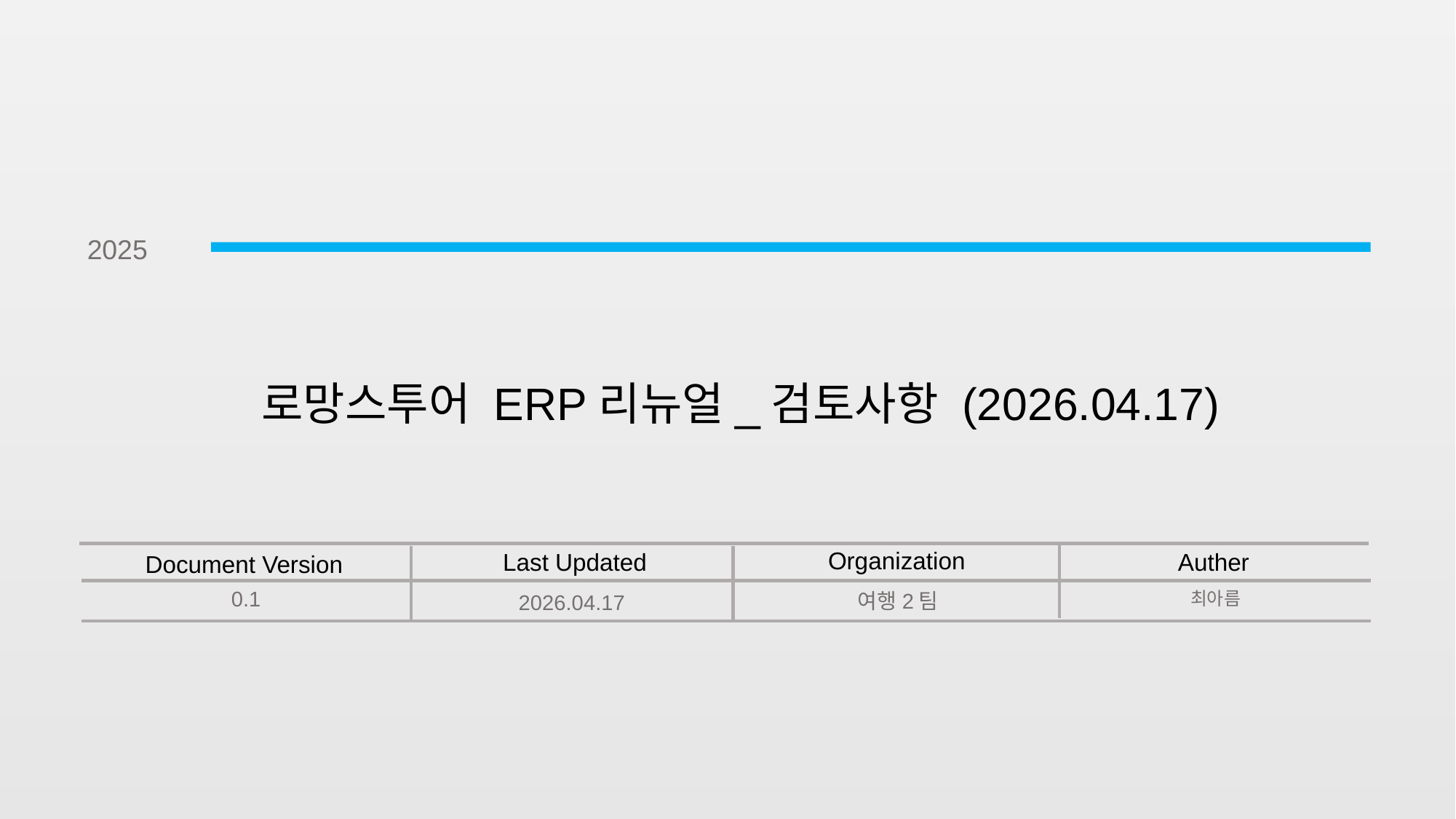

2025

로망스투어 ERP리뉴얼_검토사항 (2026.04.17)
Organization
Auther
Last Updated
Document Version
0.1
최아름
여행2팀
2026.04.17
1